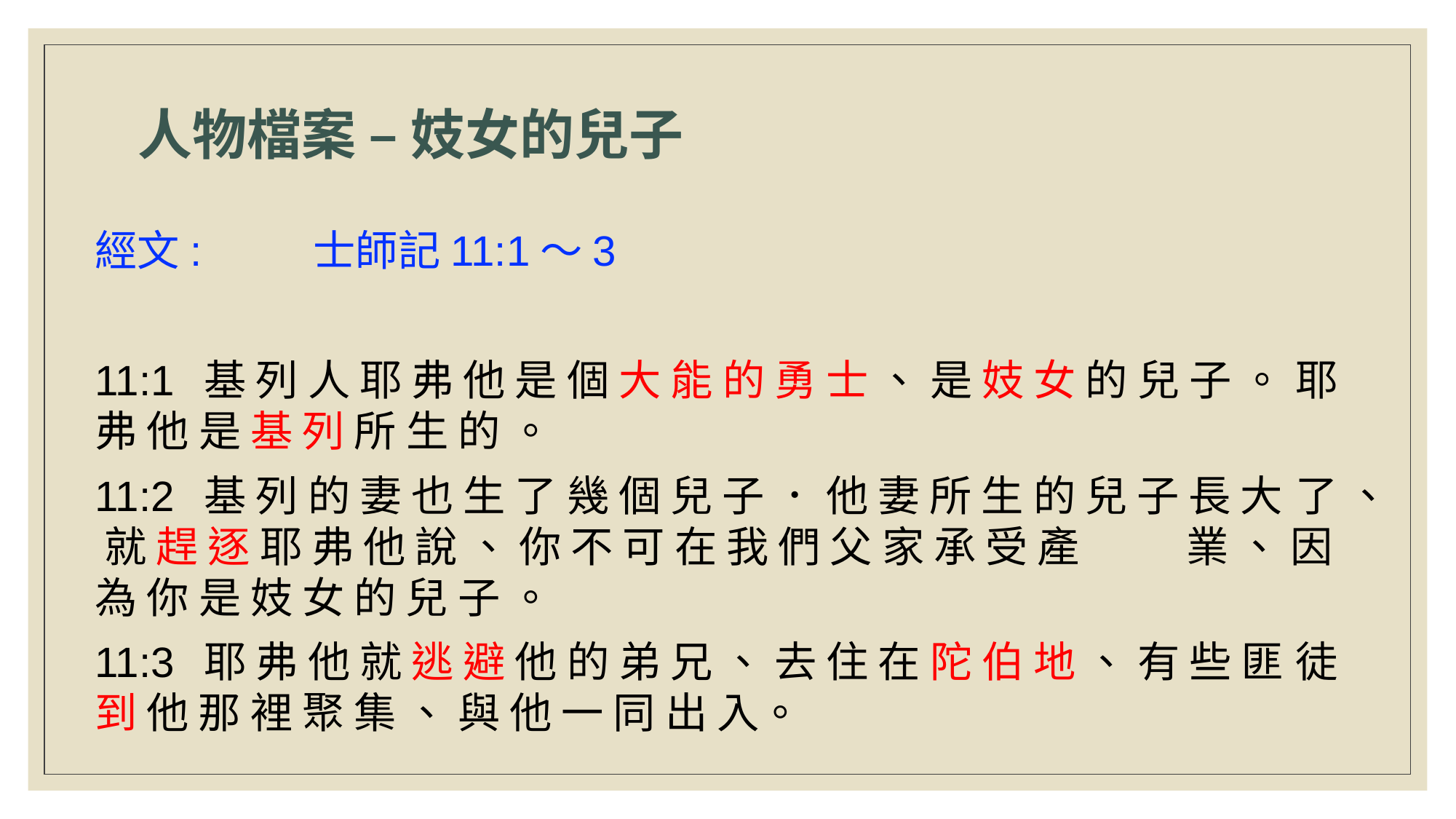

# 人物檔案 – 妓女的兒子
經文:		士師記11:1～3

11:1	基 列 人 耶 弗 他 是 個 大 能 的 勇 士 、 是 妓 女 的 兒 子 。 	耶 弗 他 是 基 列 所 生 的 。
11:2	基 列 的 妻 也 生 了 幾 個 兒 子 ． 他 妻 所 生 的 兒 子 長 大 	了 、 就 趕 逐 耶 弗 他 說 、 你 不 可 在 我 們 父 家 承 受 產 	業 、 因 為 你 是 妓 女 的 兒 子 。
11:3	耶 弗 他 就 逃 避 他 的 弟 兄 、 去 住 在 陀 伯 地 、 有 些 匪 	徒 到 他 那 裡 聚 集 、 與 他 一 同 出 入。